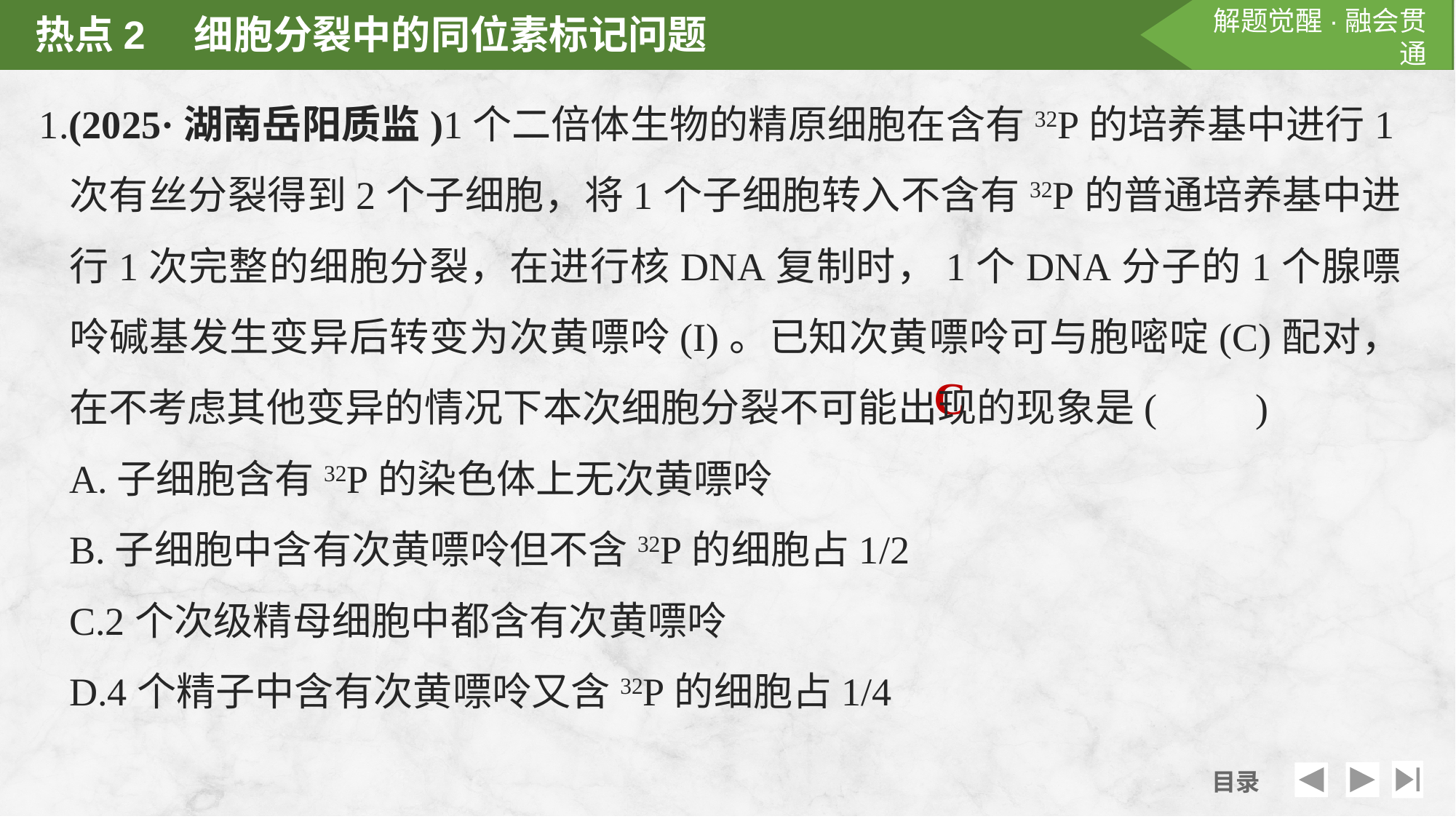

1.(2025·湖南岳阳质监)1个二倍体生物的精原细胞在含有32P的培养基中进行1次有丝分裂得到2个子细胞，将1个子细胞转入不含有32P的普通培养基中进行1次完整的细胞分裂，在进行核DNA复制时，1个DNA分子的1个腺嘌呤碱基发生变异后转变为次黄嘌呤(I)。已知次黄嘌呤可与胞嘧啶(C)配对，在不考虑其他变异的情况下本次细胞分裂不可能出现的现象是(　　)
A.子细胞含有32P的染色体上无次黄嘌呤
B.子细胞中含有次黄嘌呤但不含32P的细胞占1/2
C.2个次级精母细胞中都含有次黄嘌呤
D.4个精子中含有次黄嘌呤又含32P的细胞占1/4
C